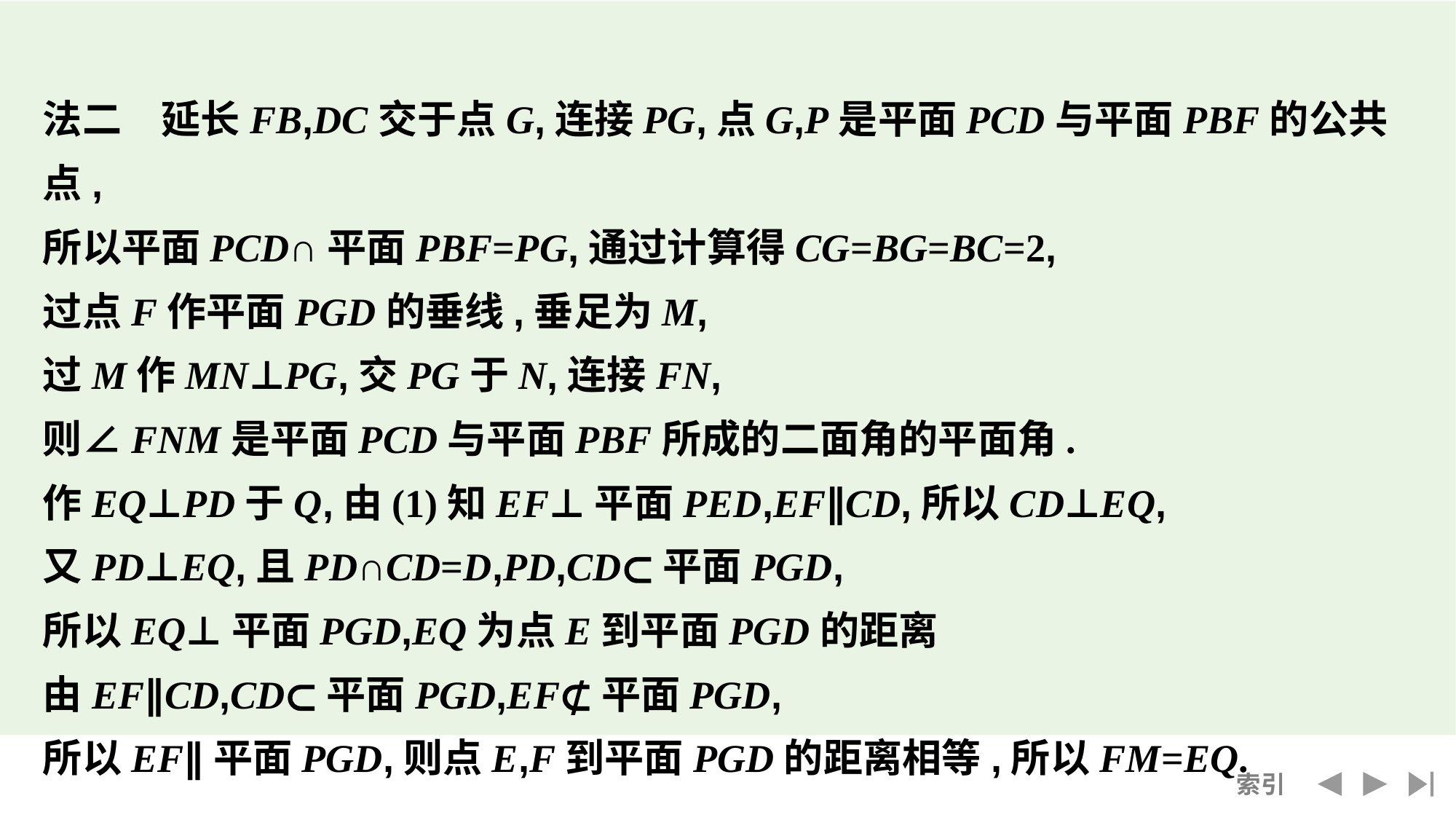

法二　延长FB,DC交于点G,连接PG,点G,P是平面PCD与平面PBF的公共点,
所以平面PCD∩平面PBF=PG,通过计算得CG=BG=BC=2,
过点F作平面PGD的垂线,垂足为M,
过M作MN⊥PG,交PG于N,连接FN,
则∠FNM是平面PCD与平面PBF所成的二面角的平面角.
作EQ⊥PD于Q,由(1)知EF⊥平面PED,EF∥CD,所以CD⊥EQ,
又PD⊥EQ,且PD∩CD=D,PD,CD⊂平面PGD,
所以EQ⊥平面PGD,EQ为点E到平面PGD的距离
由EF∥CD,CD⊂平面PGD,EF⊄平面PGD,
所以EF∥平面PGD,则点E,F到平面PGD的距离相等,所以FM=EQ.